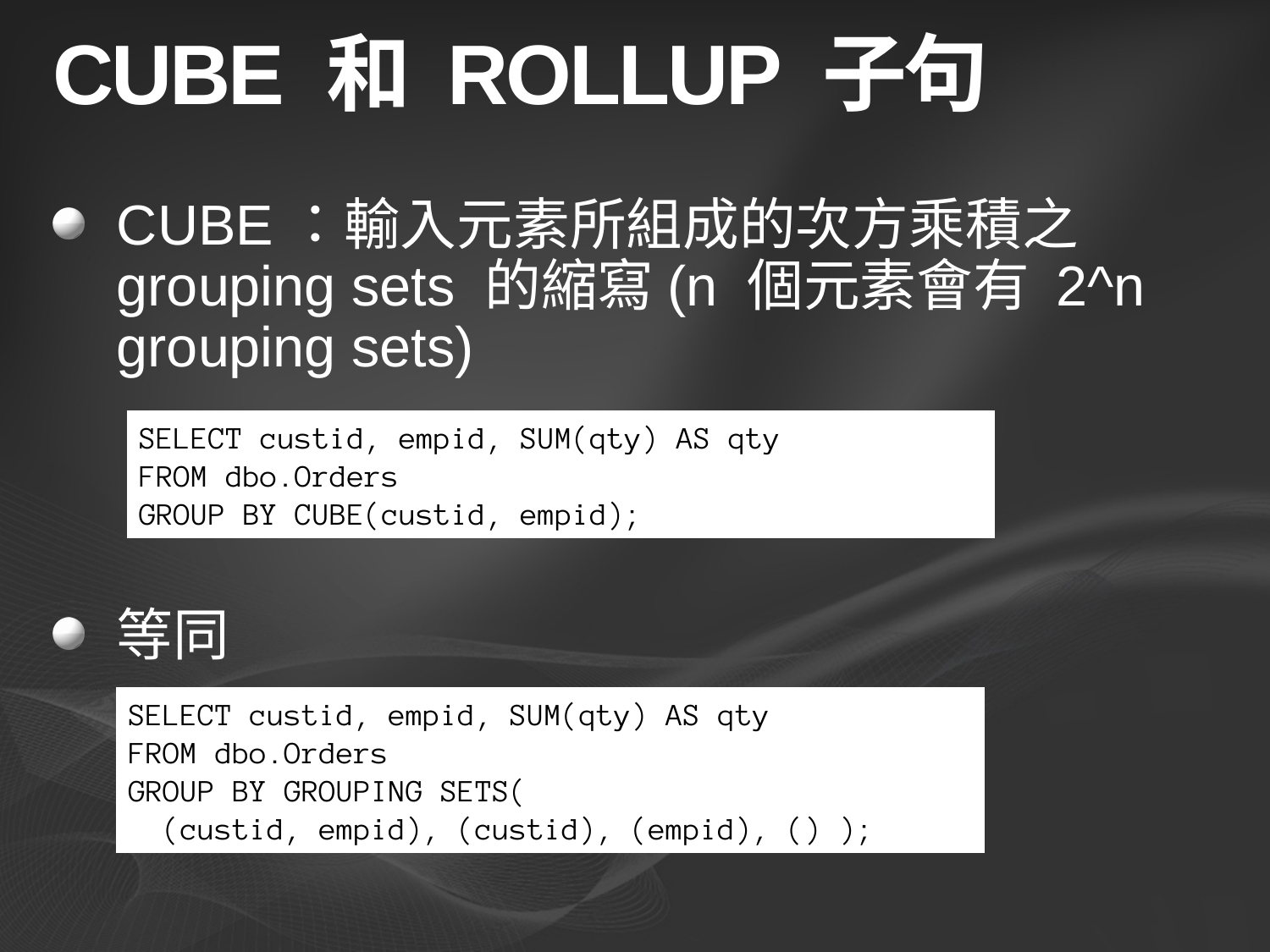

# CUBE 和 ROLLUP 子句
CUBE：輸入元素所組成的次方乘積之 grouping sets 的縮寫(n 個元素會有 2^n grouping sets)

等同
SELECT custid, empid, SUM(qty) AS qty
FROM dbo.Orders
GROUP BY CUBE(custid, empid);
SELECT custid, empid, SUM(qty) AS qty
FROM dbo.Orders
GROUP BY GROUPING SETS(
  (custid, empid), (custid), (empid), () );